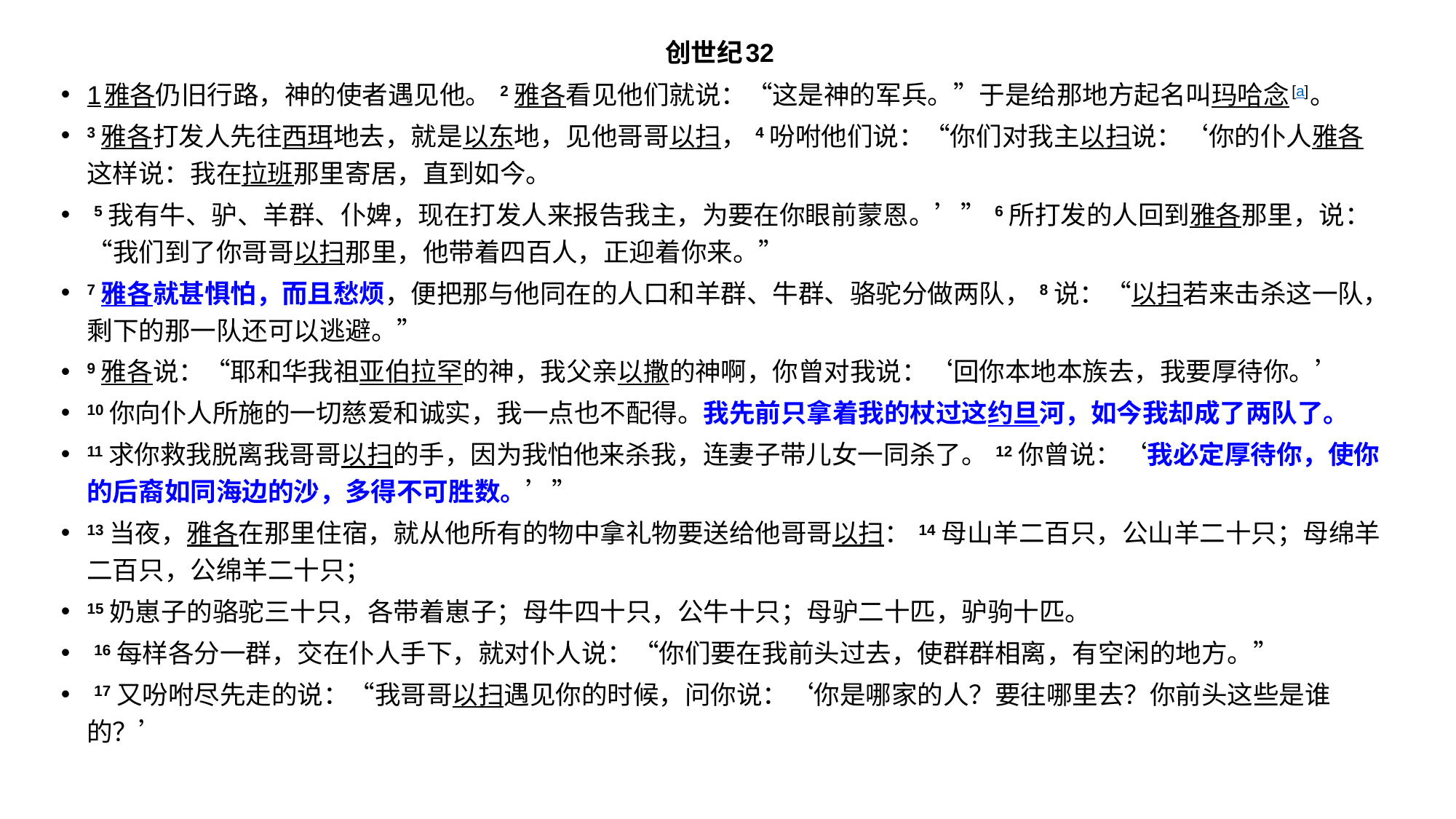

创世纪32
1雅各仍旧行路，神的使者遇见他。 2 雅各看见他们就说：“这是神的军兵。”于是给那地方起名叫玛哈念[a]。
3 雅各打发人先往西珥地去，就是以东地，见他哥哥以扫， 4 吩咐他们说：“你们对我主以扫说：‘你的仆人雅各这样说：我在拉班那里寄居，直到如今。
 5 我有牛、驴、羊群、仆婢，现在打发人来报告我主，为要在你眼前蒙恩。’” 6 所打发的人回到雅各那里，说：“我们到了你哥哥以扫那里，他带着四百人，正迎着你来。”
7 雅各就甚惧怕，而且愁烦，便把那与他同在的人口和羊群、牛群、骆驼分做两队， 8 说：“以扫若来击杀这一队，剩下的那一队还可以逃避。”
9 雅各说：“耶和华我祖亚伯拉罕的神，我父亲以撒的神啊，你曾对我说：‘回你本地本族去，我要厚待你。’
10 你向仆人所施的一切慈爱和诚实，我一点也不配得。我先前只拿着我的杖过这约旦河，如今我却成了两队了。
11 求你救我脱离我哥哥以扫的手，因为我怕他来杀我，连妻子带儿女一同杀了。 12 你曾说：‘我必定厚待你，使你的后裔如同海边的沙，多得不可胜数。’”
13 当夜，雅各在那里住宿，就从他所有的物中拿礼物要送给他哥哥以扫： 14 母山羊二百只，公山羊二十只；母绵羊二百只，公绵羊二十只；
15 奶崽子的骆驼三十只，各带着崽子；母牛四十只，公牛十只；母驴二十匹，驴驹十匹。
 16 每样各分一群，交在仆人手下，就对仆人说：“你们要在我前头过去，使群群相离，有空闲的地方。”
 17 又吩咐尽先走的说：“我哥哥以扫遇见你的时候，问你说：‘你是哪家的人？要往哪里去？你前头这些是谁的？’